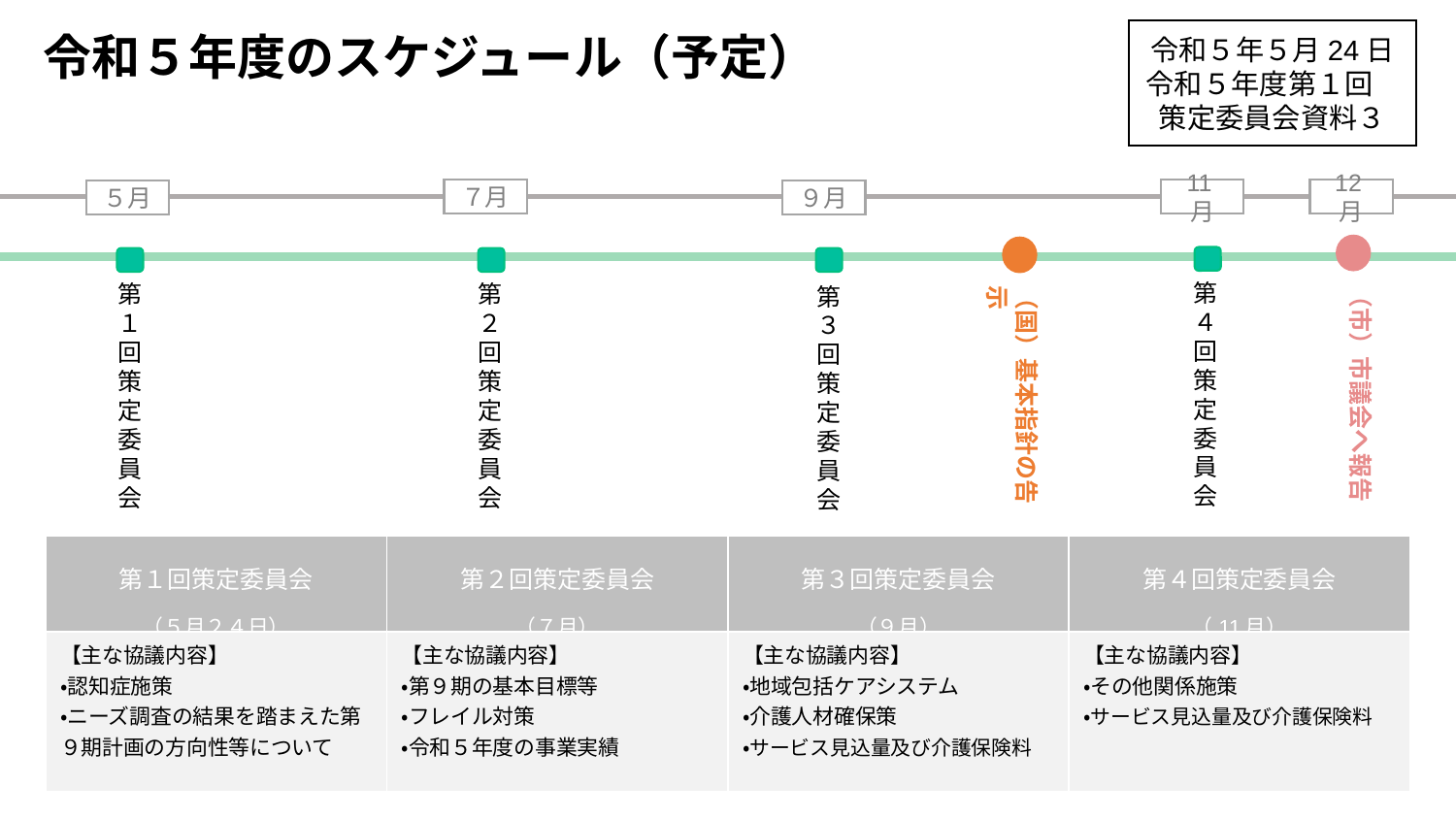

令和５年度のスケジュール（予定）
令和５年５月24日
令和５年度第１回
策定委員会資料３
７月
11月
12月
９月
５月

（市）市議会へ報告
第４回策定委員会
（国）基本指針の告示
第１回策定委員会
第２回策定委員会
第３回策定委員会
| 第１回策定委員会 （５月２４日） | 第２回策定委員会 （７月） | 第３回策定委員会 （９月） | 第４回策定委員会 （11月） |
| --- | --- | --- | --- |
| 【主な協議内容】 ・認知症施策 ・ニーズ調査の結果を踏まえた第９期計画の方向性等について | 【主な協議内容】 ・第９期の基本目標等 ・フレイル対策 ・令和５年度の事業実績 | 【主な協議内容】 ・地域包括ケアシステム ・介護人材確保策 ・サービス見込量及び介護保険料 | 【主な協議内容】 ・その他関係施策 ・サービス見込量及び介護保険料 |